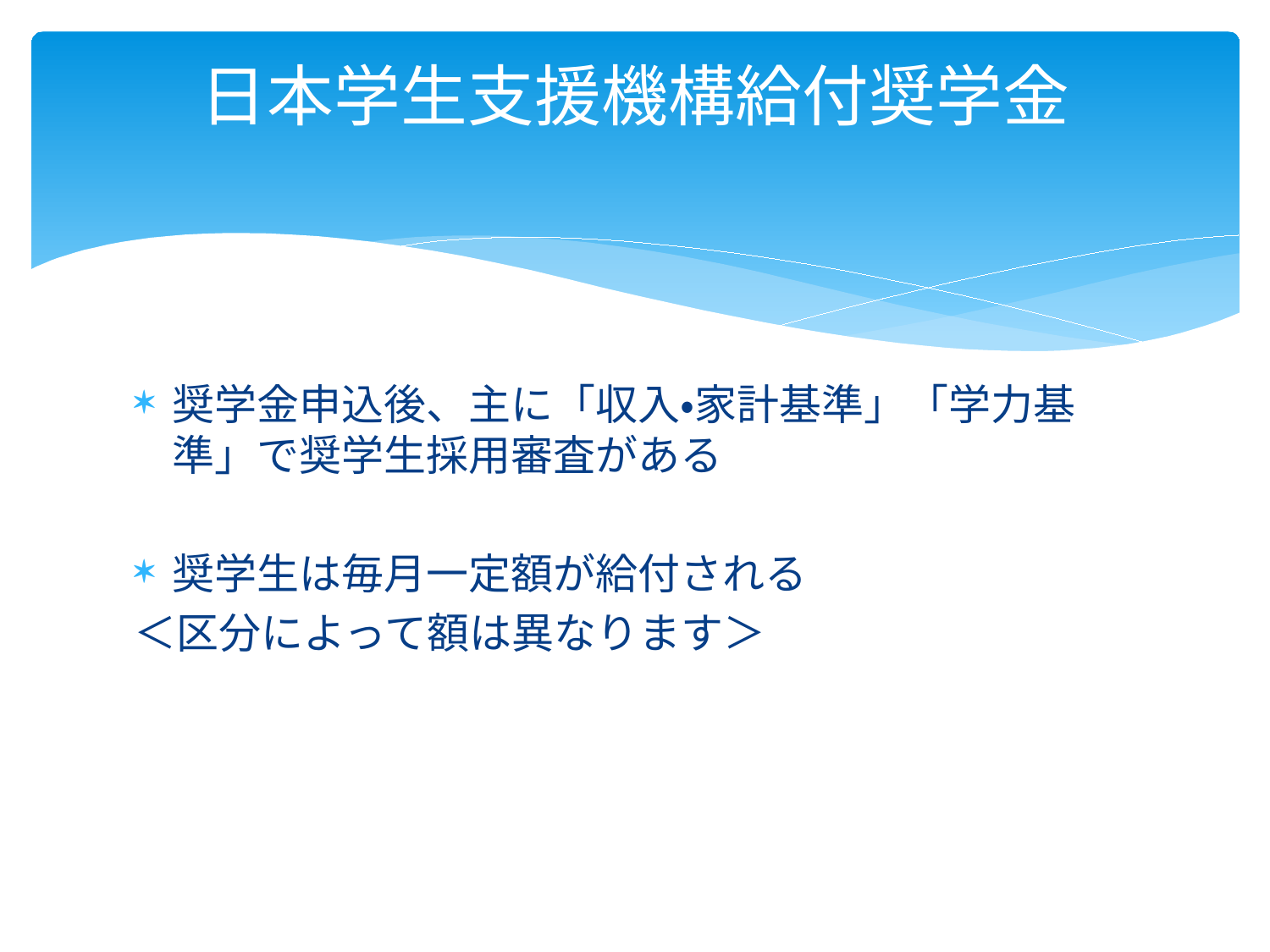

# 日本学生支援機構給付奨学金
奨学金申込後、主に「収入・家計基準」「学力基準」で奨学生採用審査がある

奨学生は毎月一定額が給付される
＜区分によって額は異なります＞